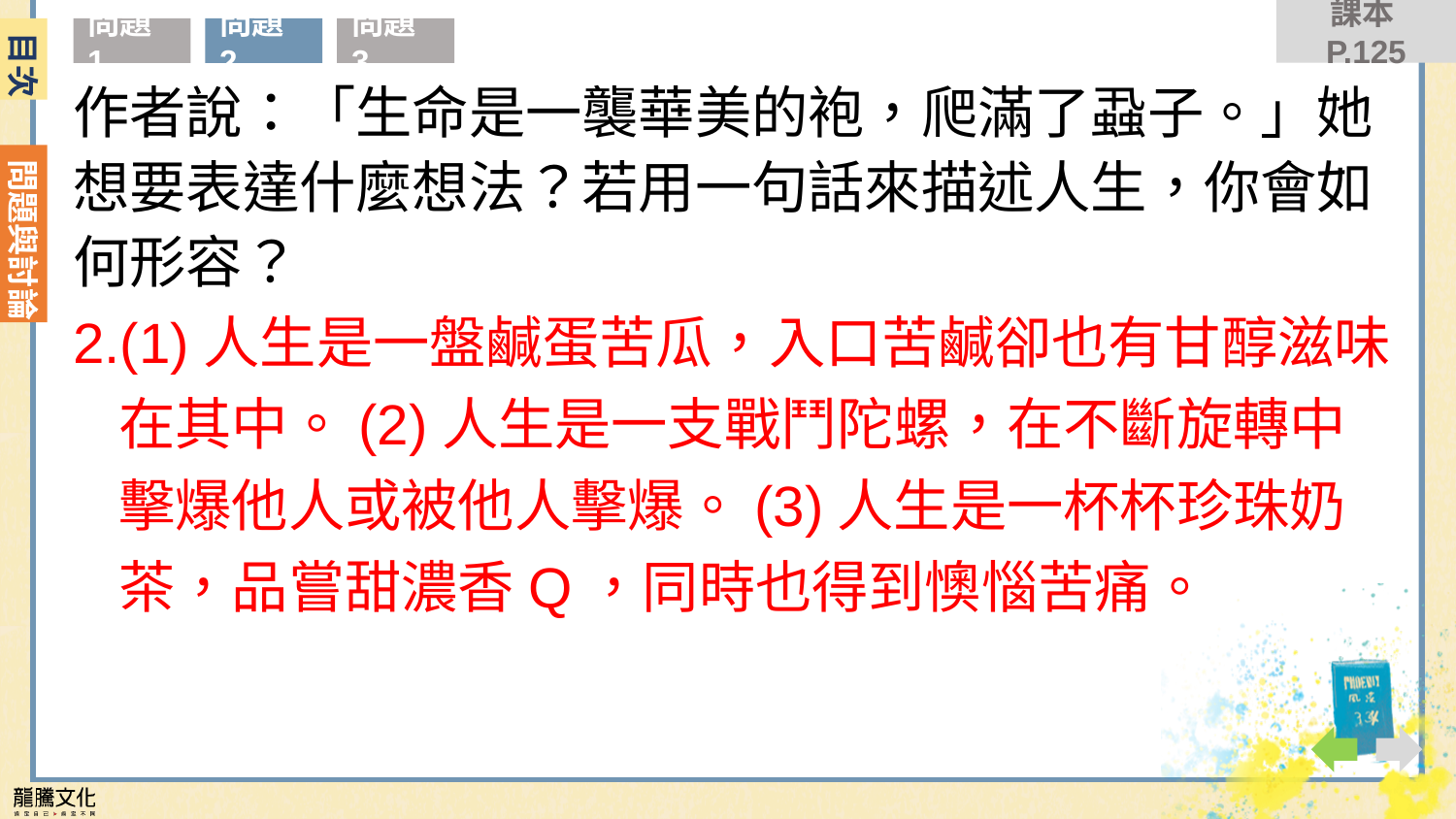

課本P.125
目次
問題1
問題2
問題3
作者說：「生命是一襲華美的袍，爬滿了蝨子。」她想要表達什麼想法？若用一句話來描述人生，你會如何形容？
(1)人生是一盤鹹蛋苦瓜，入口苦鹹卻也有甘醇滋味在其中。(2)人生是一支戰鬥陀螺，在不斷旋轉中擊爆他人或被他人擊爆。(3)人生是一杯杯珍珠奶茶，品嘗甜濃香Q，同時也得到懊惱苦痛。